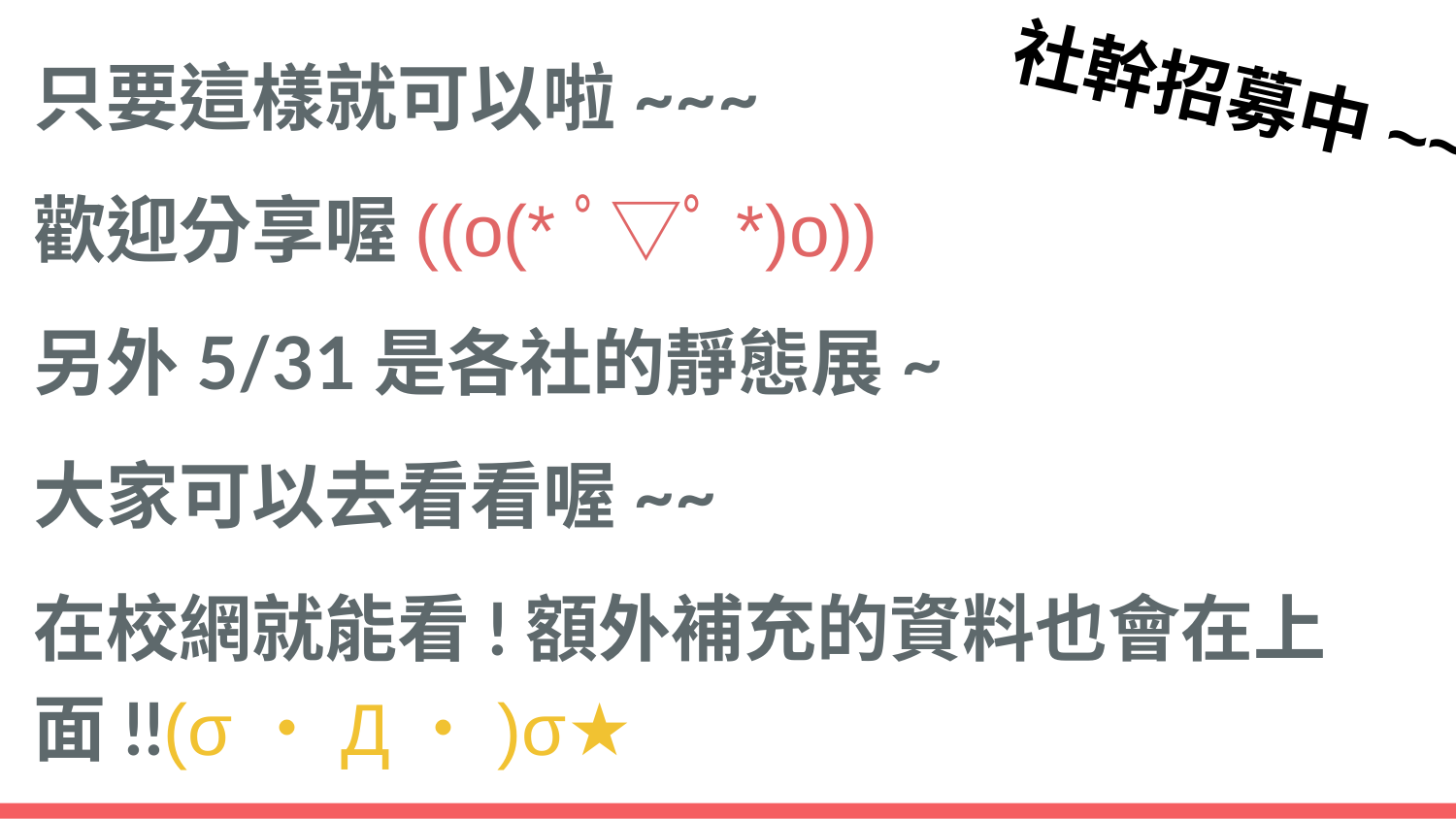

只要這樣就可以啦~~~
歡迎分享喔((o(*ﾟ▽ﾟ*)o))
另外5/31是各社的靜態展~
大家可以去看看喔~~
在校網就能看!額外補充的資料也會在上面!!(σ・Д・)σ★

社幹招募中~~

#